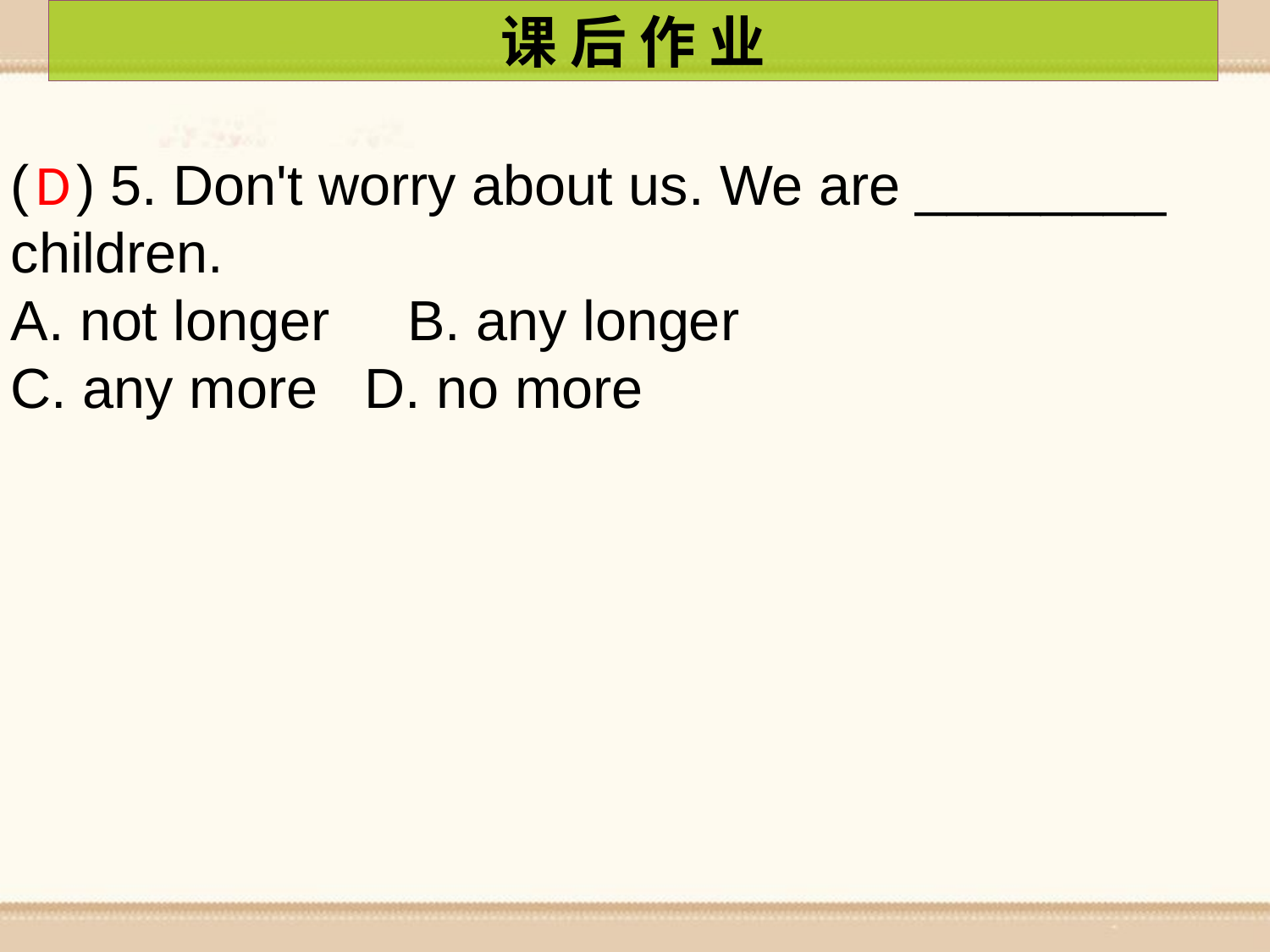

课 后 作 业
(   ) 5. Don't worry about us. We are ________ children.
A. not longer	 B. any longer
C. any more   D. no more
D